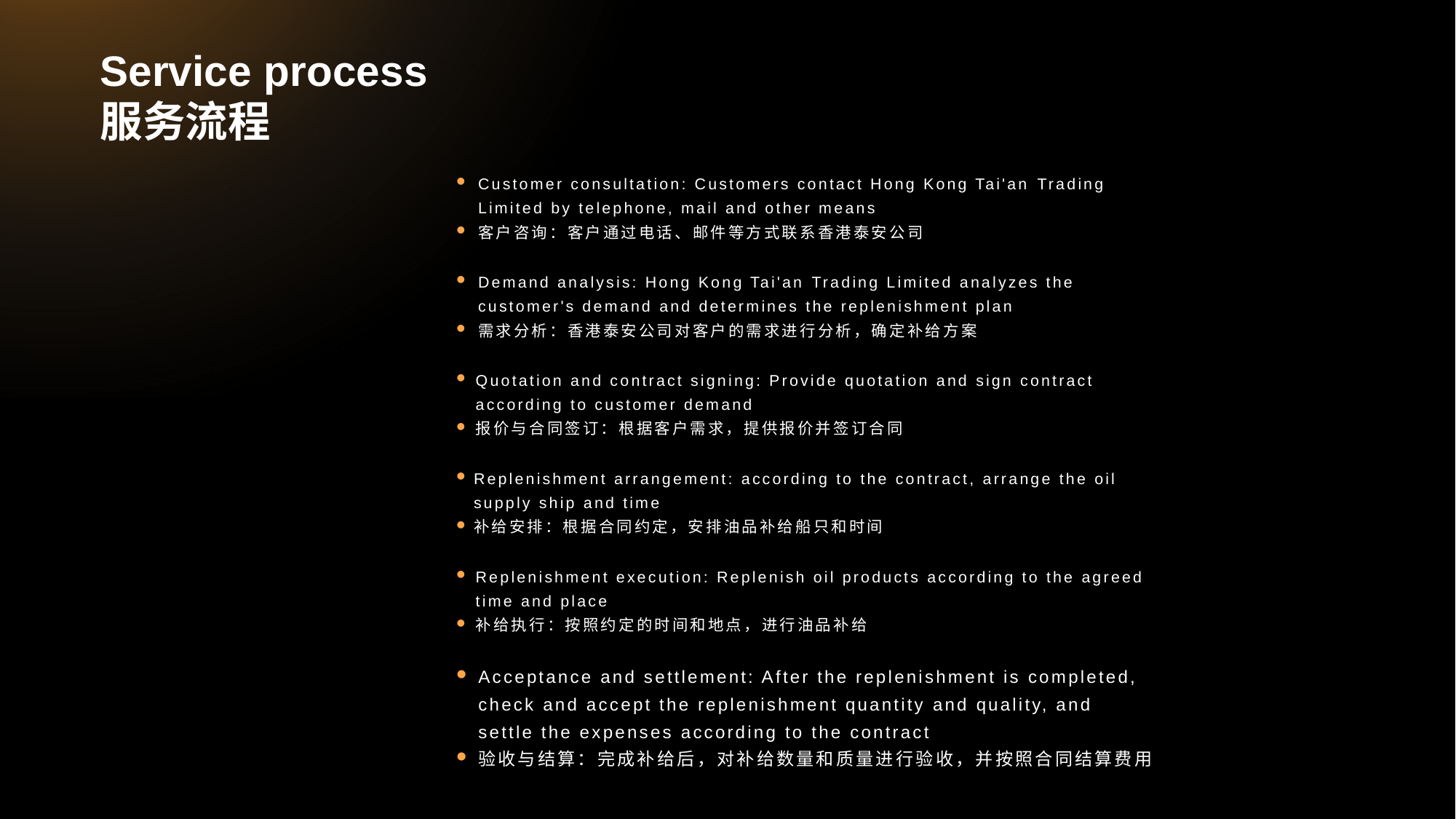

# Service process 服务流程
Customer consultation: Customers contact Hong Kong Tai'an Trading Limited by telephone, mail and other means
客户咨询：客户通过电话、邮件等方式联系香港泰安公司
Demand analysis: Hong Kong Tai'an Trading Limited analyzes the customer's demand and determines the replenishment plan
需求分析：香港泰安公司对客户的需求进行分析，确定补给方案
Quotation and contract signing: Provide quotation and sign contract according to customer demand
报价与合同签订：根据客户需求，提供报价并签订合同
Replenishment arrangement: according to the contract, arrange the oil supply ship and time
补给安排：根据合同约定，安排油品补给船只和时间
Replenishment execution: Replenish oil products according to the agreed time and place
补给执行：按照约定的时间和地点，进行油品补给
Acceptance and settlement: After the replenishment is completed, check and accept the replenishment quantity and quality, and settle the expenses according to the contract
验收与结算：完成补给后，对补给数量和质量进行验收，并按照合同结算费用